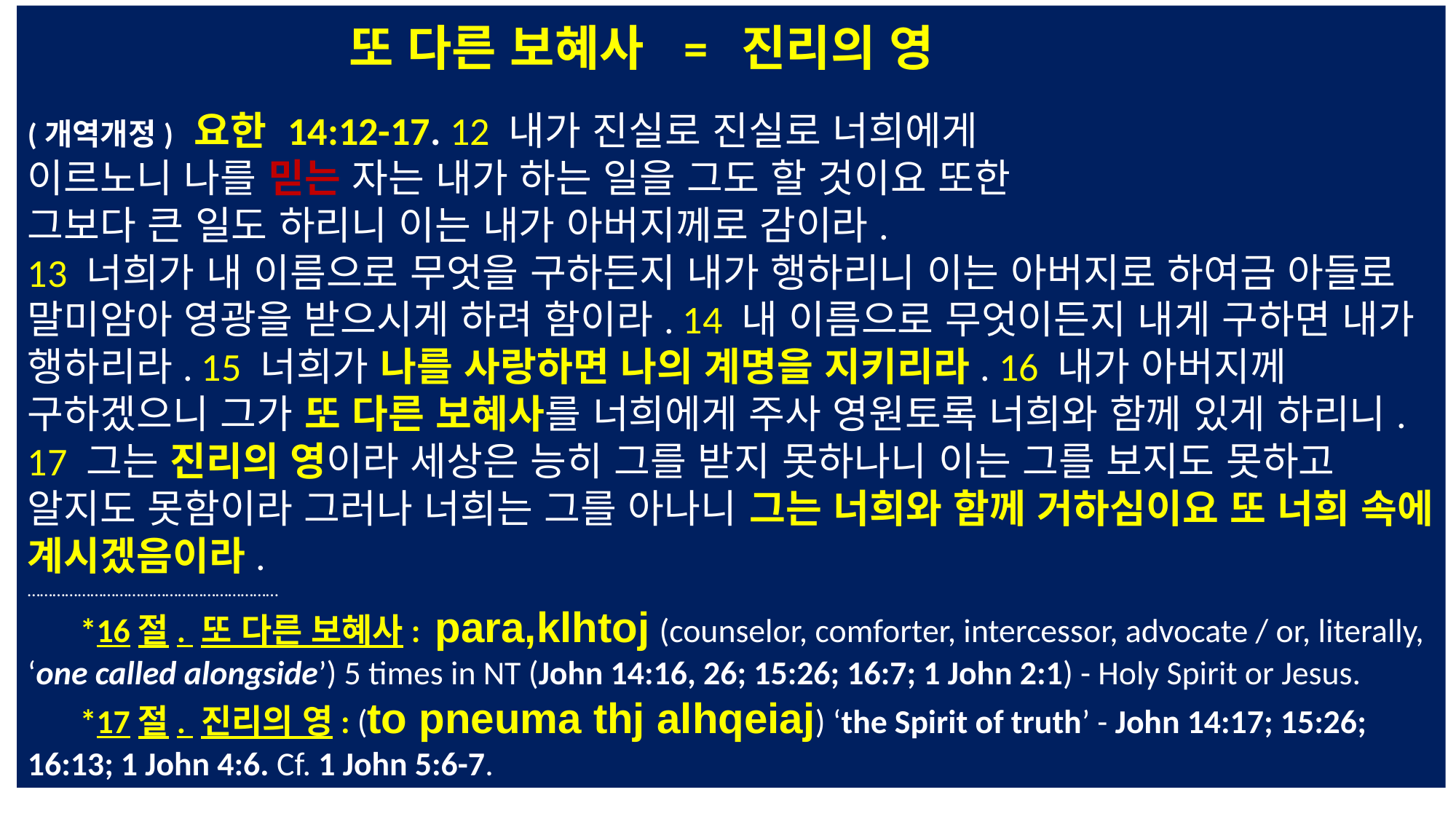

또 다른 보혜사  =  진리의 영

(개역개정)  요한 14:12-17. 12 내가 진실로 진실로 너희에게
이르노니 나를 믿는 자는 내가 하는 일을 그도 할 것이요 또한
그보다 큰 일도 하리니 이는 내가 아버지께로 감이라.
13 너희가 내 이름으로 무엇을 구하든지 내가 행하리니 이는 아버지로 하여금 아들로 말미암아 영광을 받으시게 하려 함이라. 14 내 이름으로 무엇이든지 내게 구하면 내가 행하리라. 15 너희가 나를 사랑하면 나의 계명을 지키리라. 16 내가 아버지께 구하겠으니 그가 또 다른 보혜사를 너희에게 주사 영원토록 너희와 함께 있게 하리니. 17 그는 진리의 영이라 세상은 능히 그를 받지 못하나니 이는 그를 보지도 못하고 알지도 못함이라 그러나 너희는 그를 아나니 그는 너희와 함께 거하심이요 또 너희 속에 계시겠음이라.
……………………………………………………
       *16절. 또 다른 보혜사:  para,klhtoj (counselor, comforter, intercessor, advocate / or, literally, ‘one called alongside’) 5 times in NT (John 14:16, 26; 15:26; 16:7; 1 John 2:1) - Holy Spirit or Jesus.
       *17절. 진리의 영: (to pneuma thj alhqeiaj) ‘the Spirit of truth’ - John 14:17; 15:26; 16:13; 1 John 4:6. Cf. 1 John 5:6-7.